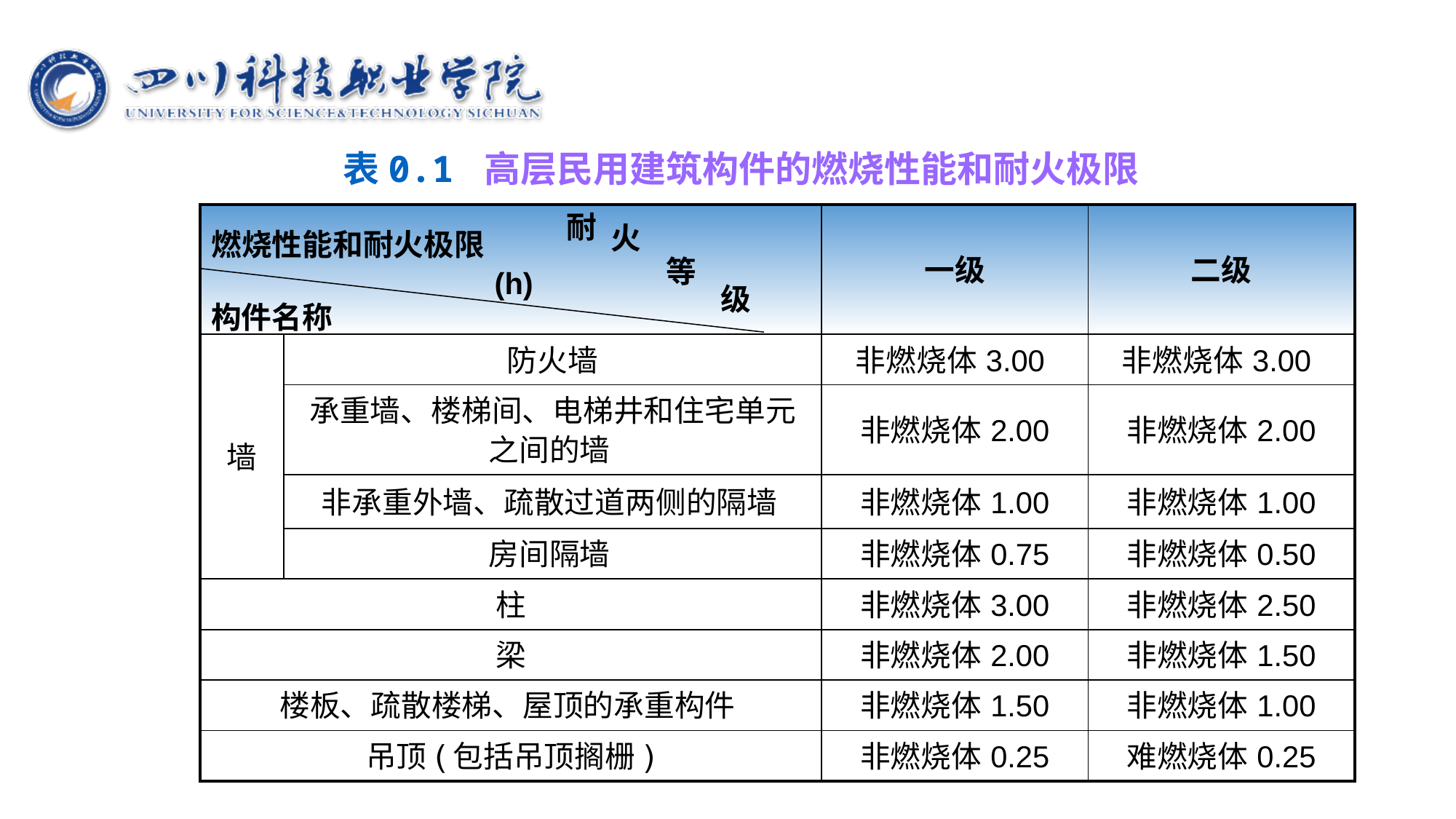

# 表0.1 高层民用建筑构件的燃烧性能和耐火极限
耐
|  |  |  | 一级 | 二级 |
| --- | --- | --- | --- | --- |
| 墙 | 防火墙 |  | 非燃烧体3.00 | 非燃烧体3.00 |
|  | 承重墙、楼梯间、电梯井和住宅单元之间的墙 |  | 非燃烧体2.00 | 非燃烧体2.00 |
|  | 非承重外墙、疏散过道两侧的隔墙 |  | 非燃烧体1.00 | 非燃烧体1.00 |
|  | 房间隔墙 |  | 非燃烧体0.75 | 非燃烧体0.50 |
| 柱 |  |  | 非燃烧体3.00 | 非燃烧体2.50 |
| 梁 |  |  | 非燃烧体2.00 | 非燃烧体1.50 |
| 楼板、疏散楼梯、屋顶的承重构件 |  |  | 非燃烧体1.50 | 非燃烧体1.00 |
| 吊顶(包括吊顶搁栅) |  |  | 非燃烧体0.25 | 难燃烧体0.25 |
火
燃烧性能和耐火极限
等
(h)

级
构件名称